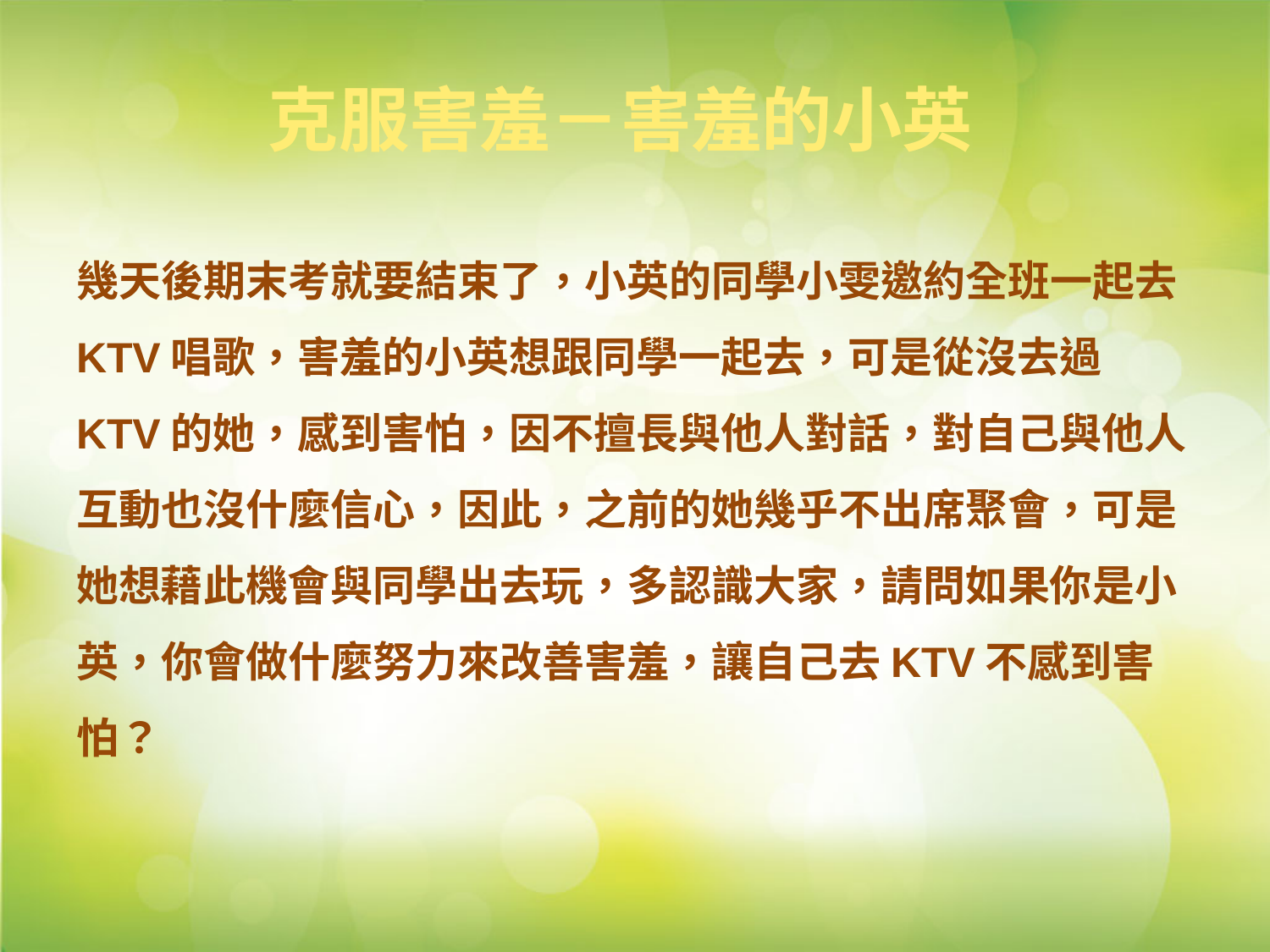

# 克服害羞－害羞的小英
幾天後期末考就要結束了，小英的同學小雯邀約全班一起去KTV唱歌，害羞的小英想跟同學一起去，可是從沒去過KTV的她，感到害怕，因不擅長與他人對話，對自己與他人互動也沒什麼信心，因此，之前的她幾乎不出席聚會，可是她想藉此機會與同學出去玩，多認識大家，請問如果你是小英，你會做什麼努力來改善害羞，讓自己去KTV不感到害怕？